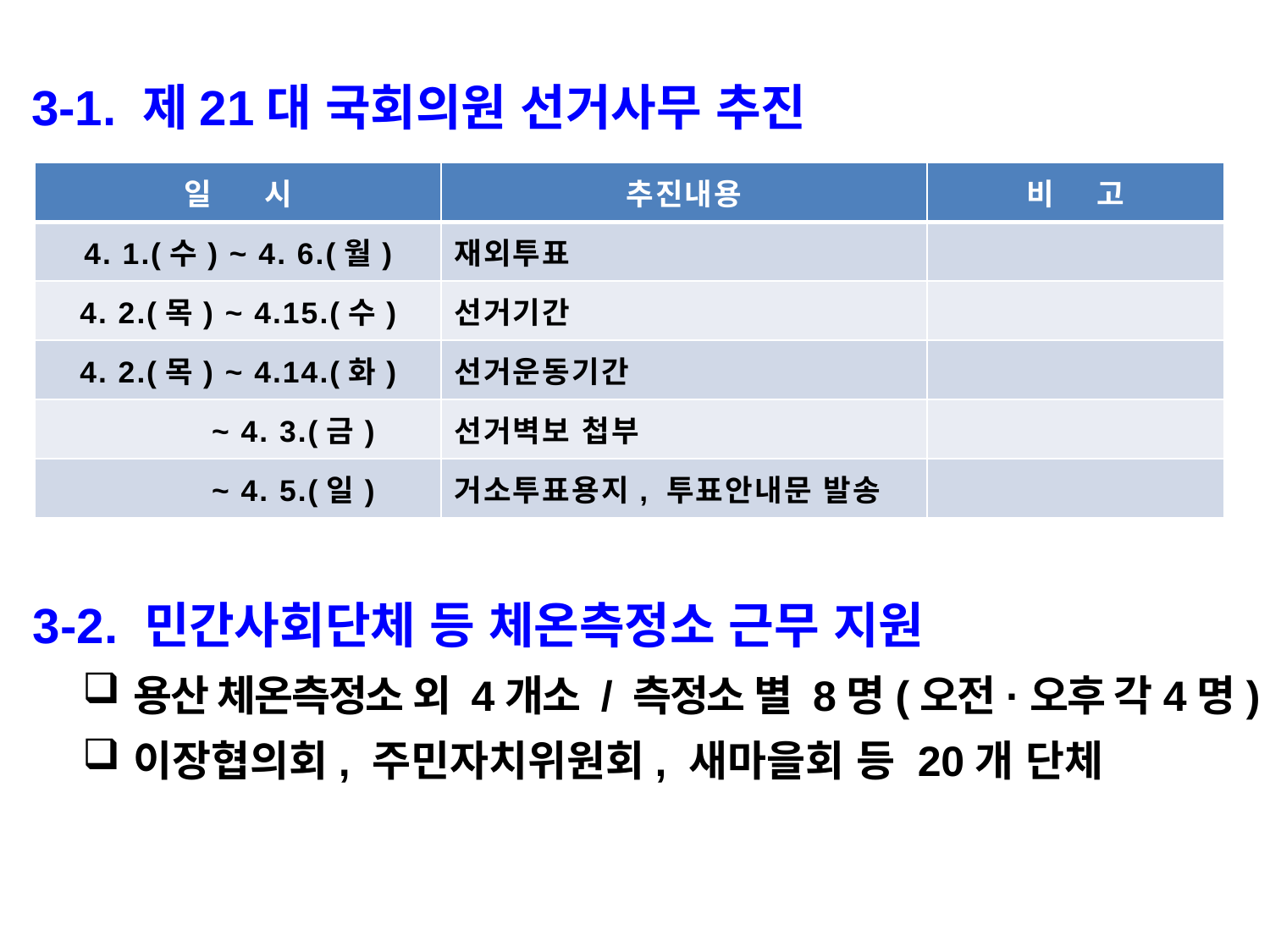

3-1. 제21대 국회의원 선거사무 추진

| 일 시 | 추진내용 | 비 고 |
| --- | --- | --- |
| 4. 1.(수) ~ 4. 6.(월) | 재외투표 |  |
| 4. 2.(목) ~ 4.15.(수) | 선거기간 |  |
| 4. 2.(목) ~ 4.14.(화) | 선거운동기간 |  |
| ~ 4. 3.(금) | 선거벽보 첩부 |  |
| ~ 4. 5.(일) | 거소투표용지, 투표안내문 발송 |  |
3-2. 민간사회단체 등 체온측정소 근무 지원
용산 체온측정소 외 4개소 / 측정소 별 8명(오전·오후 각4명)
이장협의회, 주민자치위원회, 새마을회 등 20개 단체